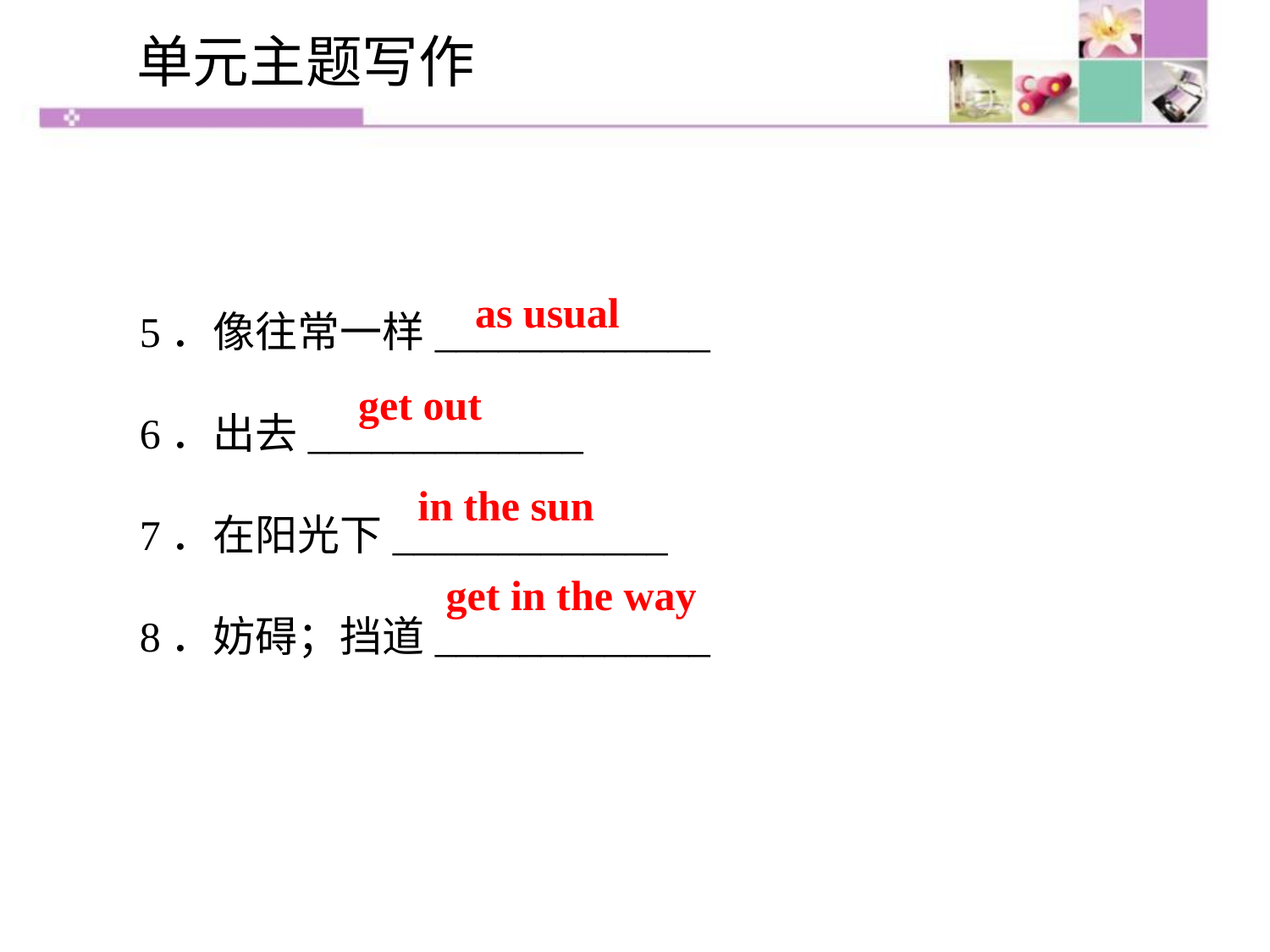

单元主题写作
5．像往常一样_____________
6．出去_____________
7．在阳光下_____________
8．妨碍；挡道_____________
as usual
get out
in the sun
get in the way